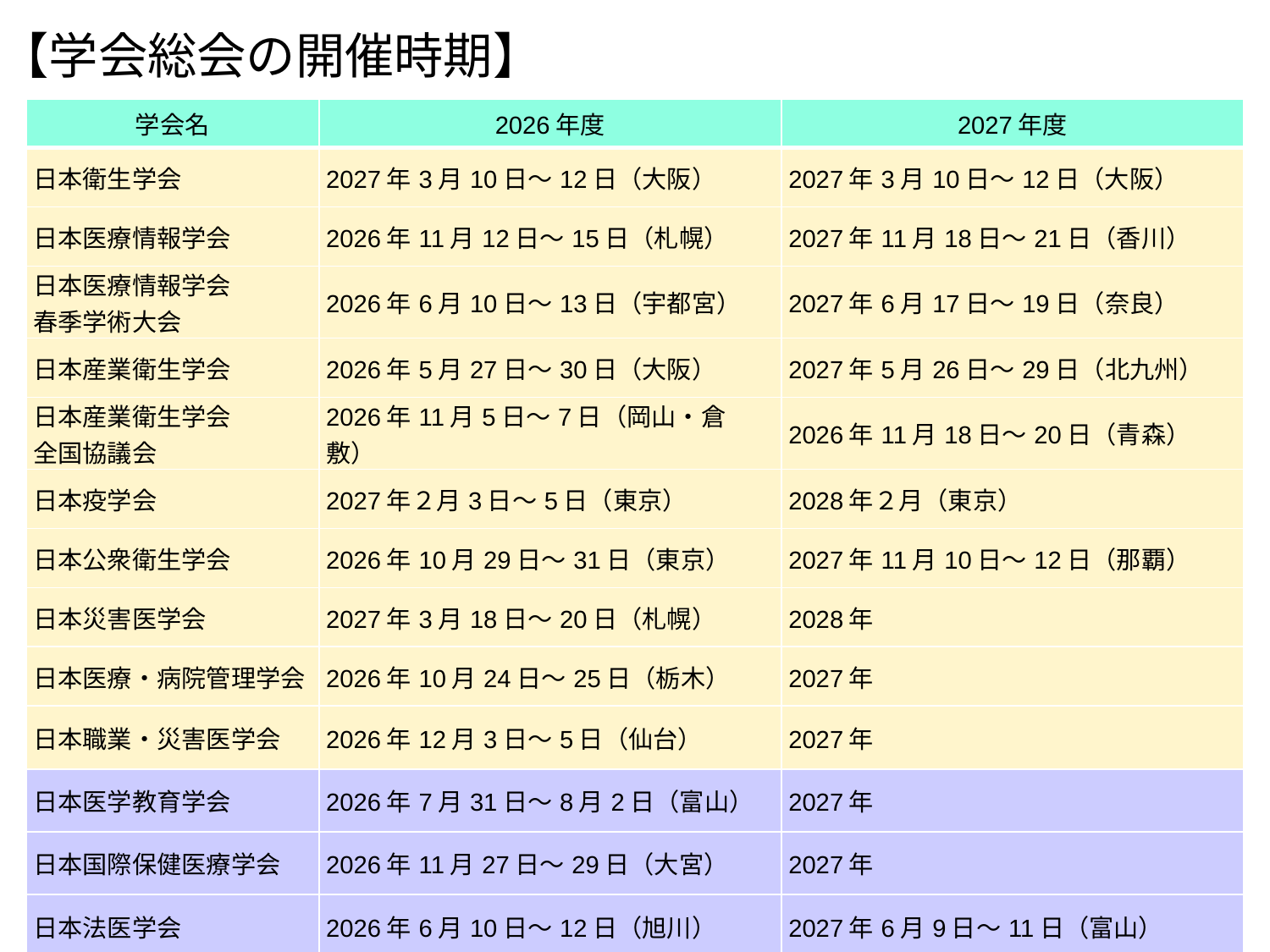

【学会総会の開催時期】
| 学会名 | 2026年度 | 2027年度 |
| --- | --- | --- |
| 日本衛生学会 | 2027年3月10日〜12日（大阪） | 2027年3月10日〜12日（大阪） |
| 日本医療情報学会 | 2026年11月12日～15日（札幌） | 2027年11月18日～21日（香川） |
| 日本医療情報学会 春季学術大会 | 2026年6月10日～13日（宇都宮） | 2027年6月17日～19日（奈良） |
| 日本産業衛生学会 | 2026年5月27日～30日（大阪） | 2027年5月26日～29日（北九州） |
| 日本産業衛生学会 全国協議会 | 2026年11月5日～7日（岡山・倉敷） | 2026年11月18日～20日（青森） |
| 日本疫学会 | 2027年２月3日〜5日（東京） | 2028年２月（東京） |
| 日本公衆衛生学会 | 2026年10月29日～31日（東京） | 2027年11月10日～12日（那覇） |
| 日本災害医学会 | 2027年3月18日～20日（札幌） | 2028年 |
| 日本医療・病院管理学会 | 2026年10月24日〜25日（栃木） | 2027年 |
| 日本職業・災害医学会 | 2026年12月3日〜5日（仙台） | 2027年 |
| 日本医学教育学会 | 2026年7月31日～8月2日（富山） | 2027年 |
| 日本国際保健医療学会 | 2026年11月27日〜29日（大宮） | 2027年 |
| 日本法医学会 | 2026年6月10日〜12日（旭川） | 2027年6月9日〜11日（富山） |